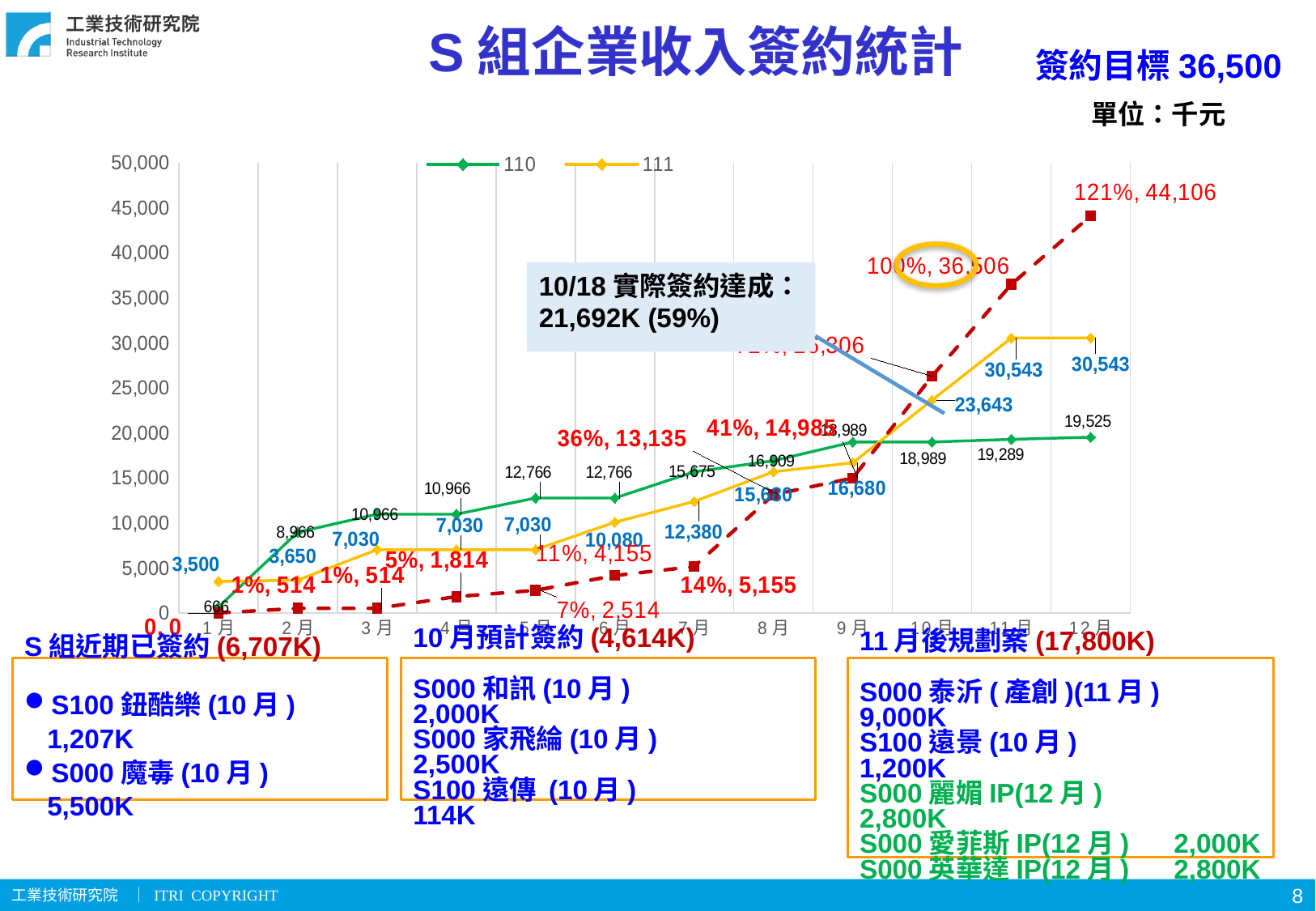

# S組企業收入簽約統計
簽約目標36,500
單位：千元

### Chart

| Category | 110 | 111 | 112 |
|---|---|---|---|
| 1月 | 666.0 | 3500.0 | 0.0 |
| 2月 | 8966.0 | 3650.0 | 514.0 |
| 3月 | 10966.0 | 7030.0 | 514.0 |
| 4月 | 10966.0 | 7030.0 | 1814.0 |
| 5月 | 12766.0 | 7030.0 | 2514.0 |
| 6月 | 12766.0 | 10080.0 | 4155.0 |
| 7月 | 15675.0 | 12380.0 | 5155.0 |
| 8月 | 16909.0 | 15680.0 | 13135.0 |
| 9月 | 18989.0 | 16680.0 | 14985.0 |
| 10月 | 18989.0 | 23643.0 | 26306.0 |
| 11月 | 19289.0 | 30543.0 | 36506.0 |
| 12月 | 19525.0 | 30543.0 | 44106.0 |
10/18實際簽約達成：
21,692K (59%)
S組近期已簽約(6,707K)

S100鈕酷樂(10月)  1,207K
S000魔毒(10月)      5,500K
11月後規劃案(17,800K)

S000泰沂(產創)(11月)   9,000K
S100遠景(10月)              1,200K
S000麗媚IP(12月)          2,800K
S000愛菲斯IP(12月)      2,000K
S000英華達IP(12月)      2,800K
10月預計簽約(4,614K)

S000和訊(10月)              2,000K
S000家飛綸(10月)          2,500K
S100遠傳 (10月)                114K